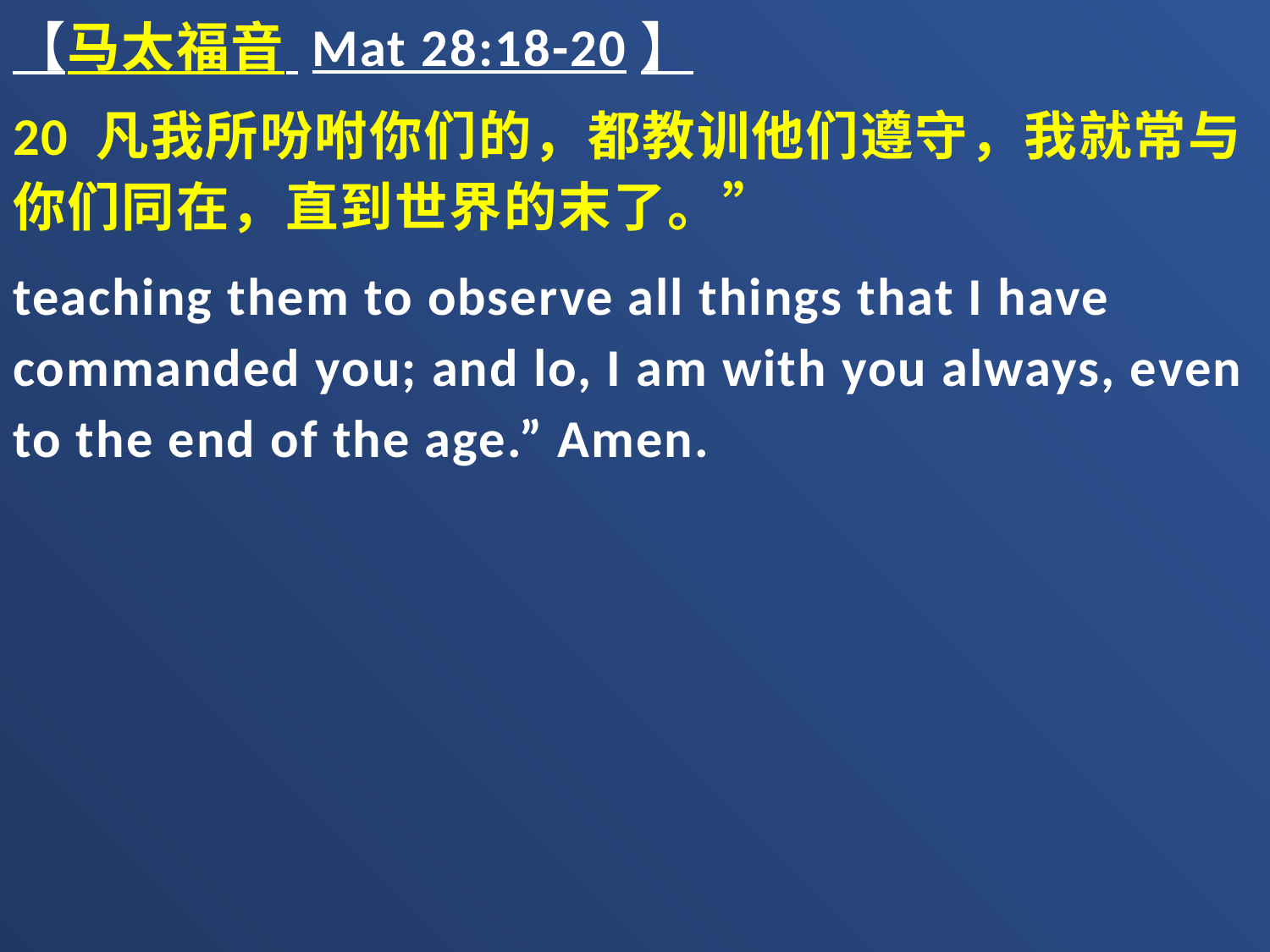

【马太福音 Mat 28:18-20】
20 凡我所吩咐你们的，都教训他们遵守，我就常与你们同在，直到世界的末了。”
teaching them to observe all things that I have commanded you; and lo, I am with you always, even to the end of the age.” Amen.